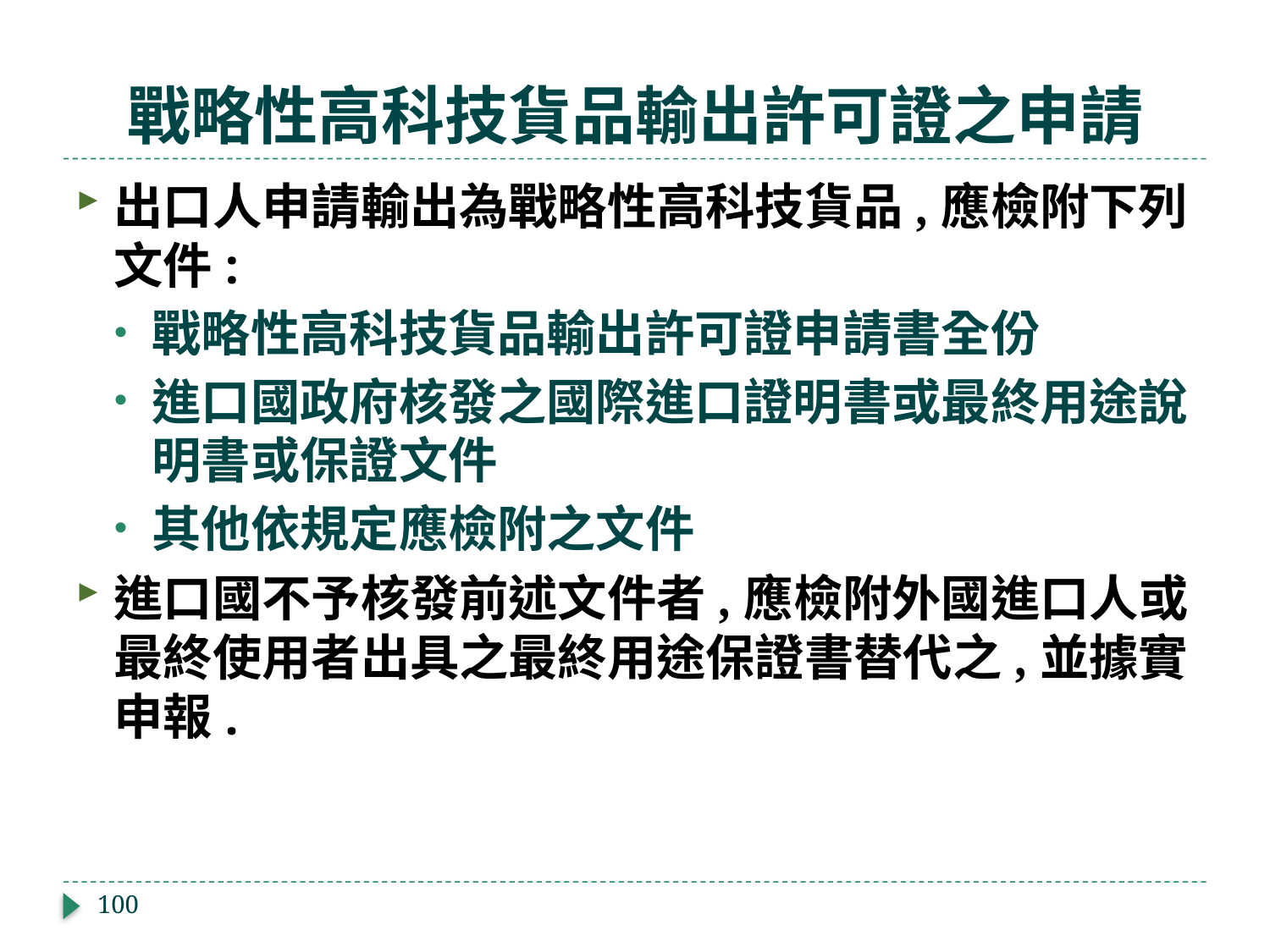

# 戰略性高科技貨品輸出許可證之申請
出口人申請輸出為戰略性高科技貨品,應檢附下列文件:
戰略性高科技貨品輸出許可證申請書全份
進口國政府核發之國際進口證明書或最終用途說明書或保證文件
其他依規定應檢附之文件
進口國不予核發前述文件者,應檢附外國進口人或最終使用者出具之最終用途保證書替代之,並據實申報.
100